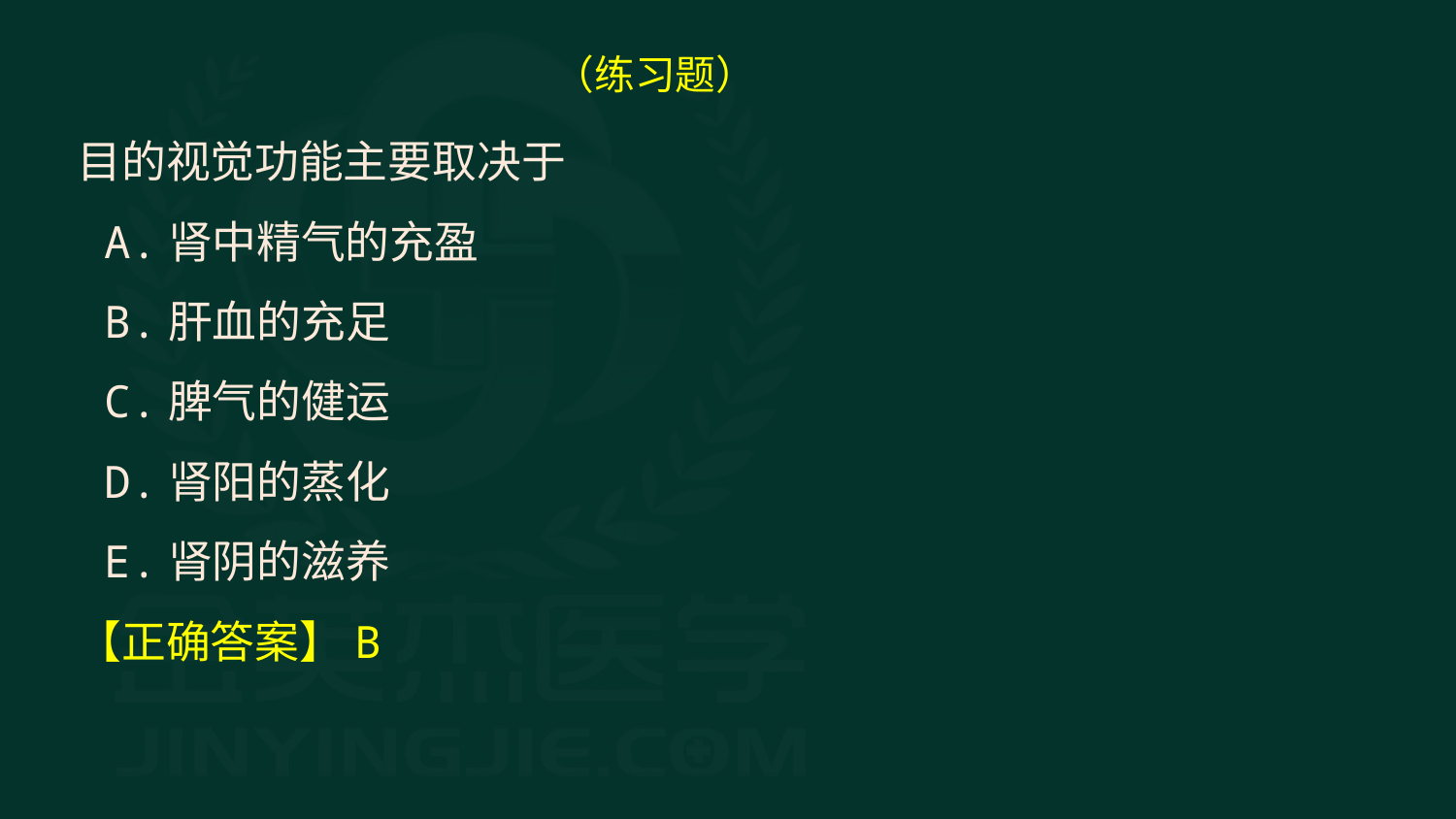

（练习题）
目的视觉功能主要取决于
 A.肾中精气的充盈
 B.肝血的充足
 C.脾气的健运
 D.肾阳的蒸化
 E.肾阴的滋养
【正确答案】B